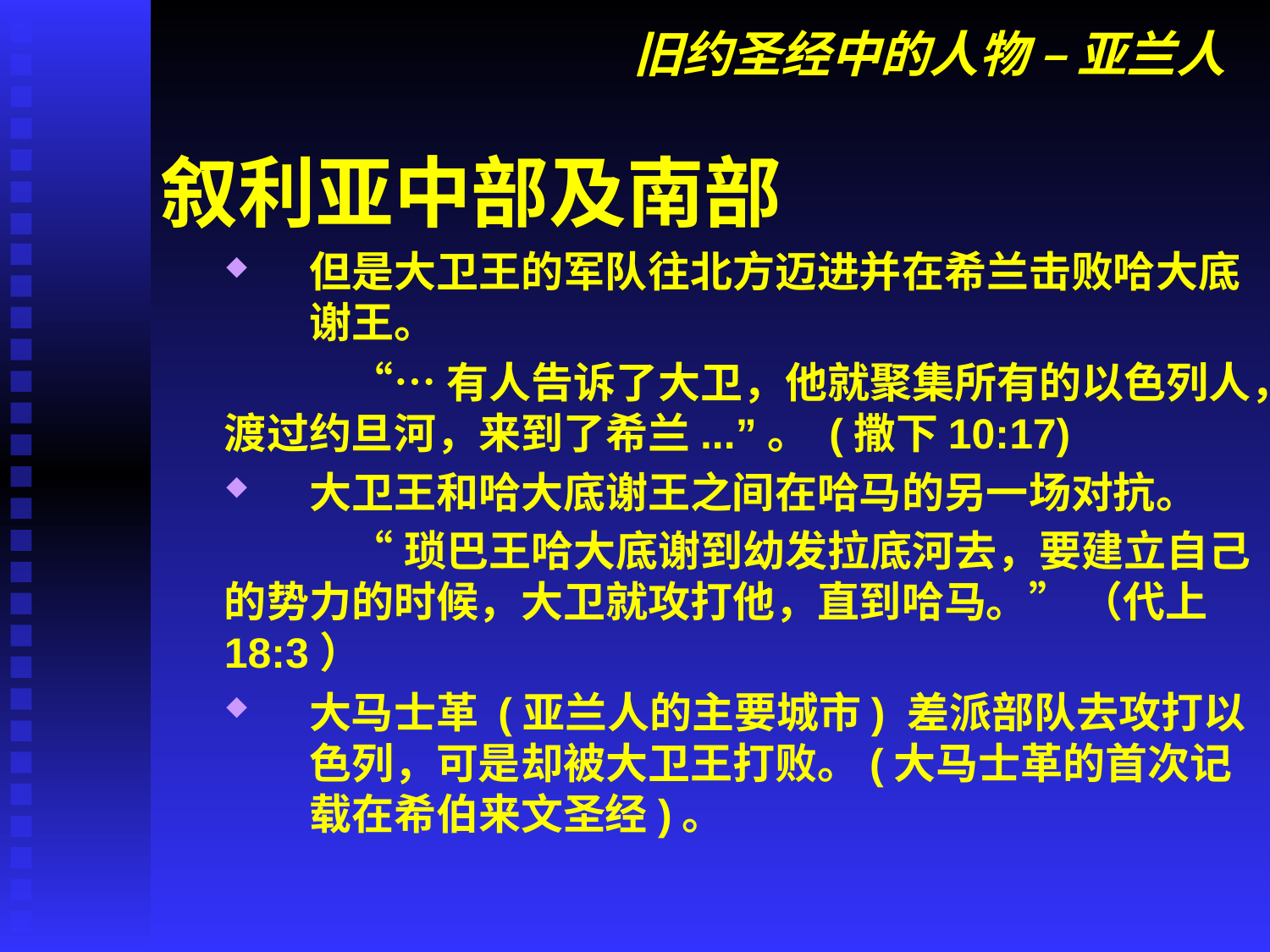

# 旧约圣经中的人物 – 亚兰人
叙利亚中部及南部
但是大卫王的军队往北方迈进并在希兰击败哈大底谢王。
	“…有人告诉了大卫，他就聚集所有的以色列人，渡过约旦河，来到了希兰...”。 (撒下10:17)
大卫王和哈大底谢王之间在哈马的另一场对抗。
	“琐巴王哈大底谢到幼发拉底河去，要建立自己的势力的时候，大卫就攻打他，直到哈马。” （代上18:3）
大马士革 (亚兰人的主要城市) 差派部队去攻打以色列，可是却被大卫王打败。(大马士革的首次记载在希伯来文圣经)。